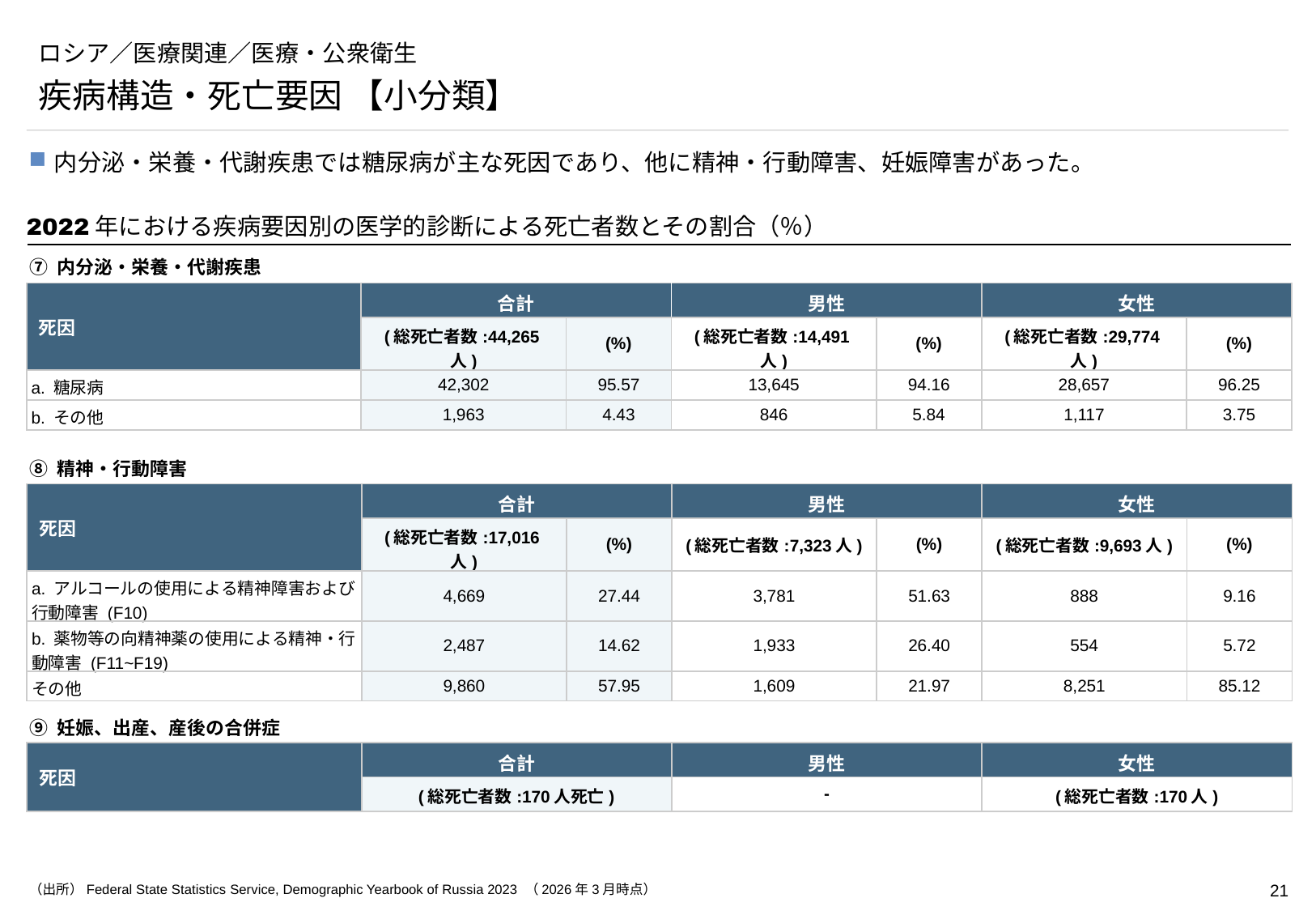

# ロシア／医療関連／医療・公衆衛生
疾病構造・死亡要因 【小分類】
内分泌・栄養・代謝疾患では糖尿病が主な死因であり、他に精神・行動障害、妊娠障害があった。
2022年における疾病要因別の医学的診断による死亡者数とその割合（％）
➆ 内分泌・栄養・代謝疾患
| 死因 | 合計 |  | 男性 |  | 女性 |  |
| --- | --- | --- | --- | --- | --- | --- |
|  | (総死亡者数:44,265人) | (%) | (総死亡者数:14,491人) | (%) | (総死亡者数:29,774人) | (%) |
| a. 糖尿病 | 42,302 | 95.57 | 13,645 | 94.16 | 28,657 | 96.25 |
| b. その他 | 1,963 | 4.43 | 846 | 5.84 | 1,117 | 3.75 |
➇ 精神・行動障害
| 死因 | 合計 |  | 男性 |  | 女性 |  |
| --- | --- | --- | --- | --- | --- | --- |
|  | (総死亡者数:17,016人) | (%) | (総死亡者数:7,323人) | (%) | (総死亡者数:9,693人) | (%) |
| a. アルコールの使用による精神障害および行動障害 (F10) | 4,669 | 27.44 | 3,781 | 51.63 | 888 | 9.16 |
| b. 薬物等の向精神薬の使用による精神・行動障害 (F11~F19) | 2,487 | 14.62 | 1,933 | 26.40 | 554 | 5.72 |
| その他 | 9,860 | 57.95 | 1,609 | 21.97 | 8,251 | 85.12 |
➈ 妊娠、出産、産後の合併症
| 死因 | 合計 | 男性 | 女性 |
| --- | --- | --- | --- |
|  | (総死亡者数:170人死亡) | - | (総死亡者数:170人) |
（出所）Federal State Statistics Service, Demographic Yearbook of Russia 2023 （2026年3月時点）